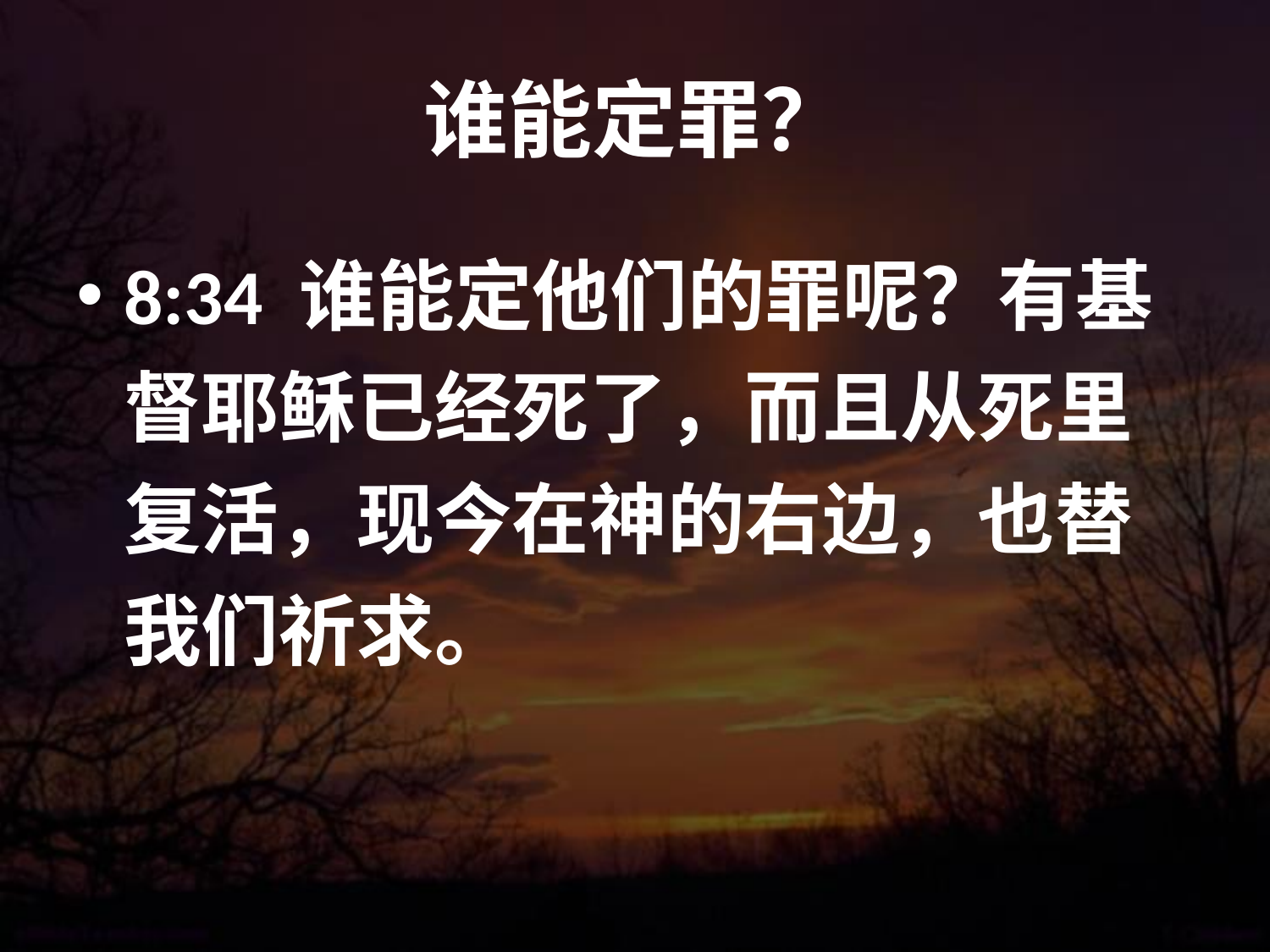

# 谁能定罪？
8:34 谁能定他们的罪呢？有基督耶稣已经死了，而且从死里复活，现今在神的右边，也替我们祈求。